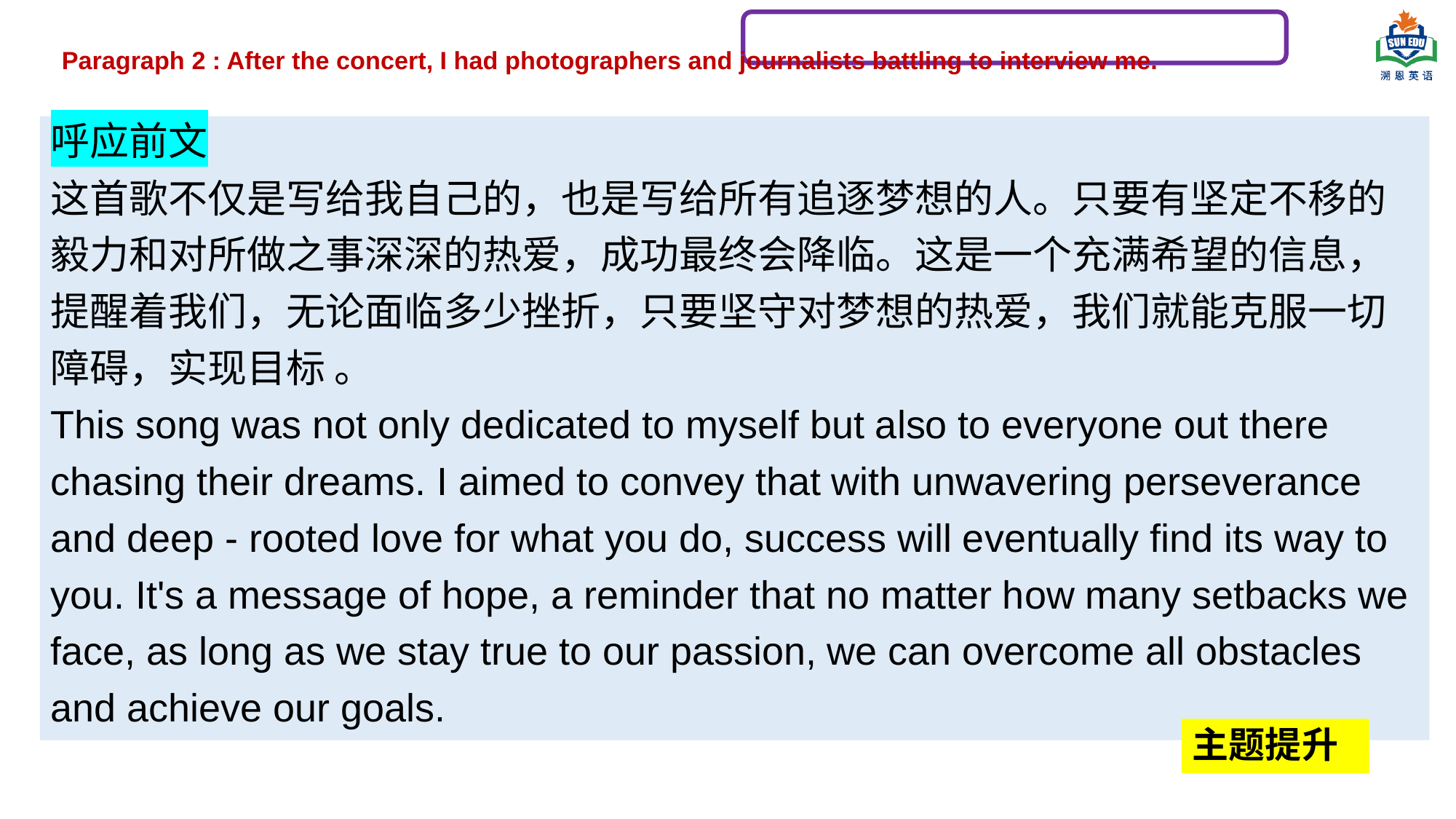

# Paragraph 2 : After the concert, I had photographers and journalists battling to interview me.
呼应前文
这首歌不仅是写给我自己的，也是写给所有追逐梦想的人。只要有坚定不移的毅力和对所做之事深深的热爱，成功最终会降临。这是一个充满希望的信息，提醒着我们，无论面临多少挫折，只要坚守对梦想的热爱，我们就能克服一切障碍，实现目标 。
This song was not only dedicated to myself but also to everyone out there chasing their dreams. I aimed to convey that with unwavering perseverance and deep - rooted love for what you do, success will eventually find its way to you. It's a message of hope, a reminder that no matter how many setbacks we face, as long as we stay true to our passion, we can overcome all obstacles and achieve our goals.
主题提升